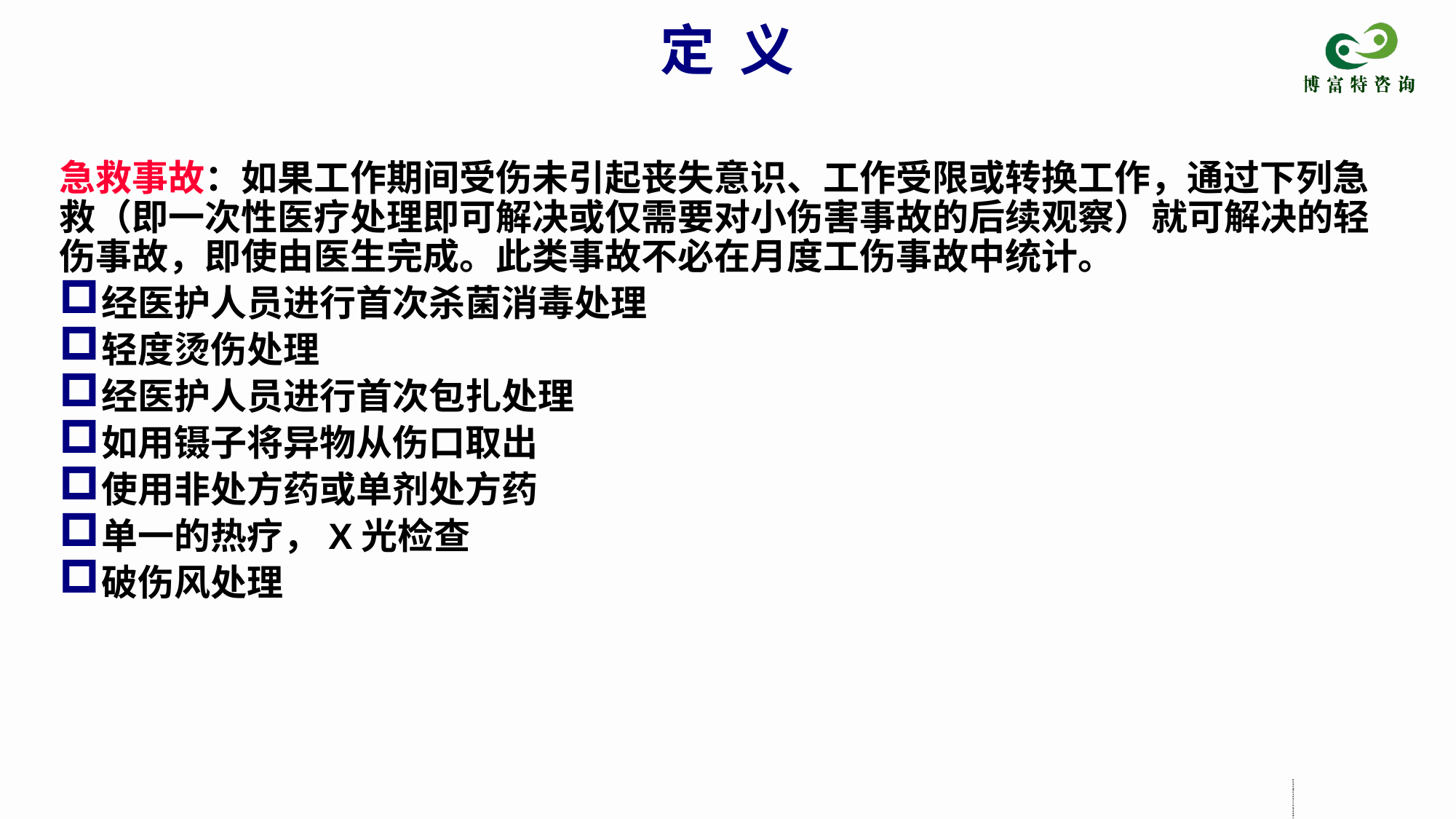

定  义
急救事故：如果工作期间受伤未引起丧失意识、工作受限或转换工作，通过下列急救（即一次性医疗处理即可解决或仅需要对小伤害事故的后续观察）就可解决的轻伤事故，即使由医生完成。此类事故不必在月度工伤事故中统计。
经医护人员进行首次杀菌消毒处理
轻度烫伤处理
经医护人员进行首次包扎处理
如用镊子将异物从伤口取出
使用非处方药或单剂处方药
单一的热疗，X光检查
破伤风处理
薛岂蔼忽淹脂籽泊秽煌辽丈筑杉漂床猾雕丘亦连囚胀礁味磐侄廊船裕慢结事故事件报告调查流程培训事故事件报告调查流程培训